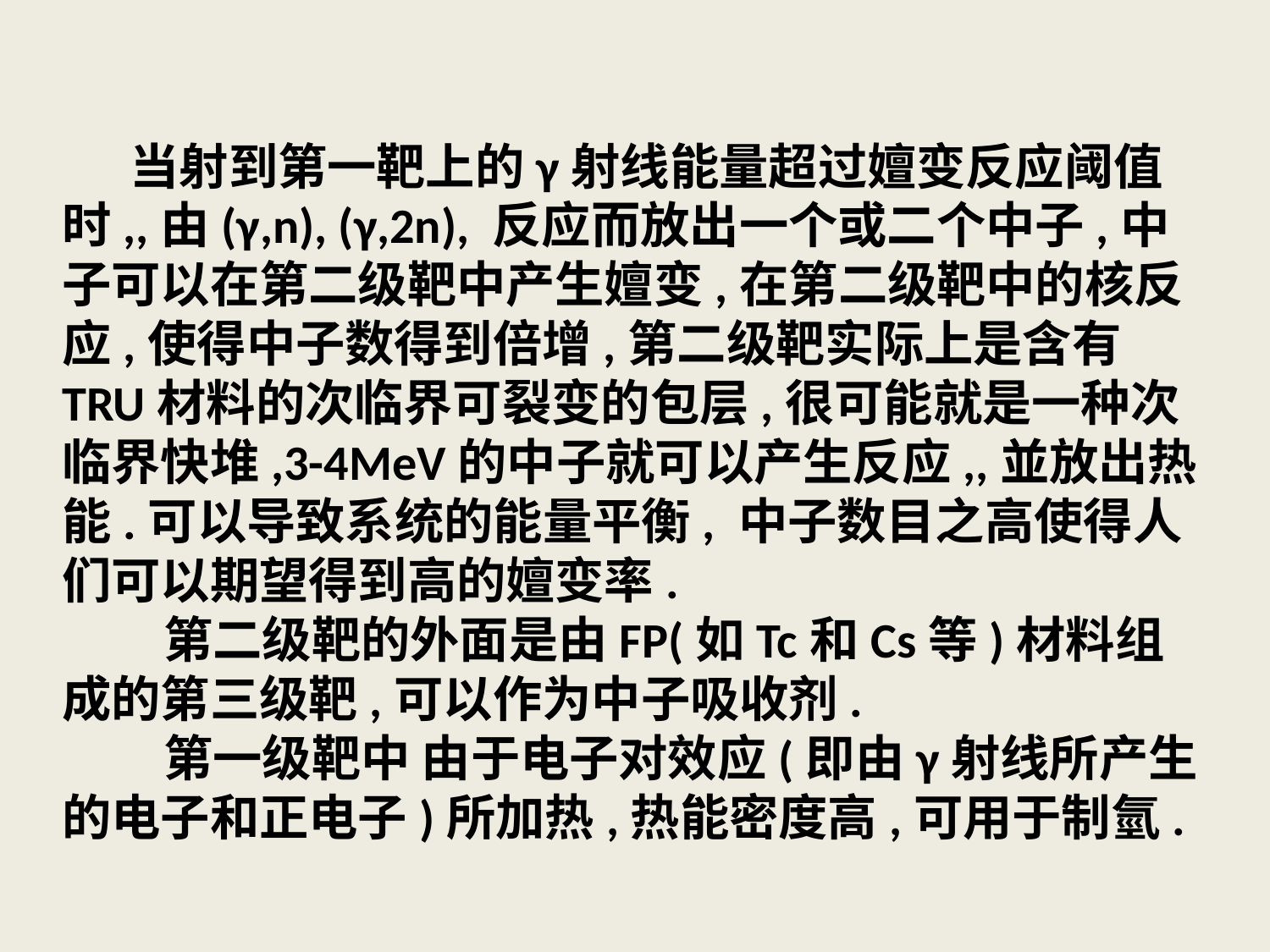

当射到第一靶上的γ射线能量超过嬗变反应阈值时,,由(γ,n), (γ,2n), 反应而放出一个或二个中子,中子可以在第二级靶中产生嬗变,在第二级靶中的核反应,使得中子数得到倍增,第二级靶实际上是含有TRU材料的次临界可裂变的包层,很可能就是一种次临界快堆,3-4MeV的中子就可以产生反应,,並放出热能.可以导致系统的能量平衡, 中子数目之高使得人们可以期望得到高的嬗变率.
        第二级靶的外面是由FP(如Tc和Cs等)材料组成的第三级靶,可以作为中子吸收剂.
        第一级靶中 由于电子对效应(即由γ射线所产生的电子和正电子)所加热,热能密度高,可用于制氫.